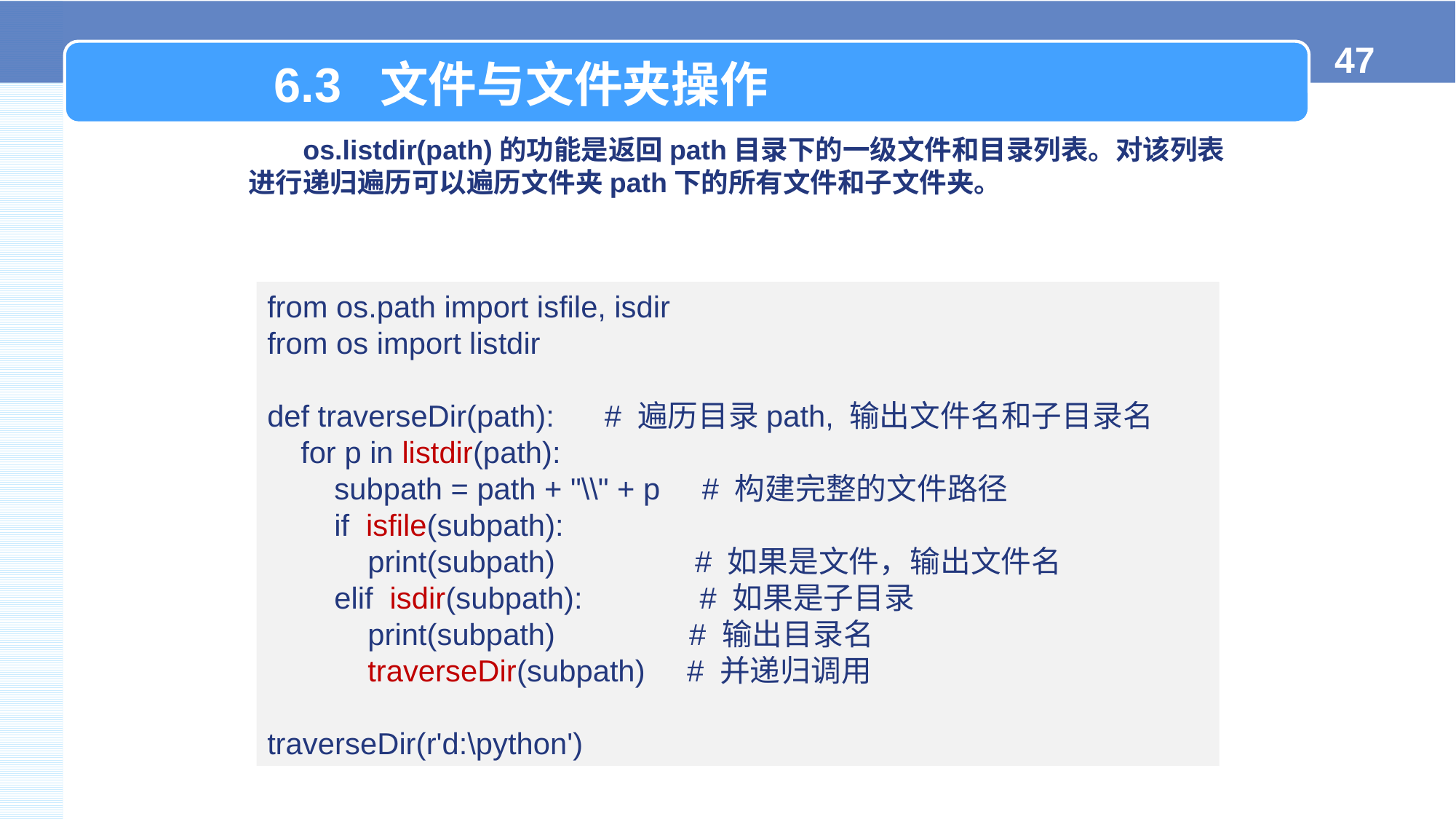

6.3  文件与文件夹操作
os.listdir(path)的功能是返回path目录下的一级文件和目录列表。对该列表进行递归遍历可以遍历文件夹path下的所有文件和子文件夹。
from os.path import isfile, isdir
from os import listdir

def traverseDir(path):      # 遍历目录path, 输出文件名和子目录名
    for p in listdir(path):
        subpath = path + "\\" + p     # 构建完整的文件路径
        if  isfile(subpath):
            print(subpath)	            # 如果是文件，输出文件名
        elif  isdir(subpath):              # 如果是子目录
            print(subpath)                # 输出目录名
            traverseDir(subpath)     # 并递归调用

traverseDir(r'd:\python')